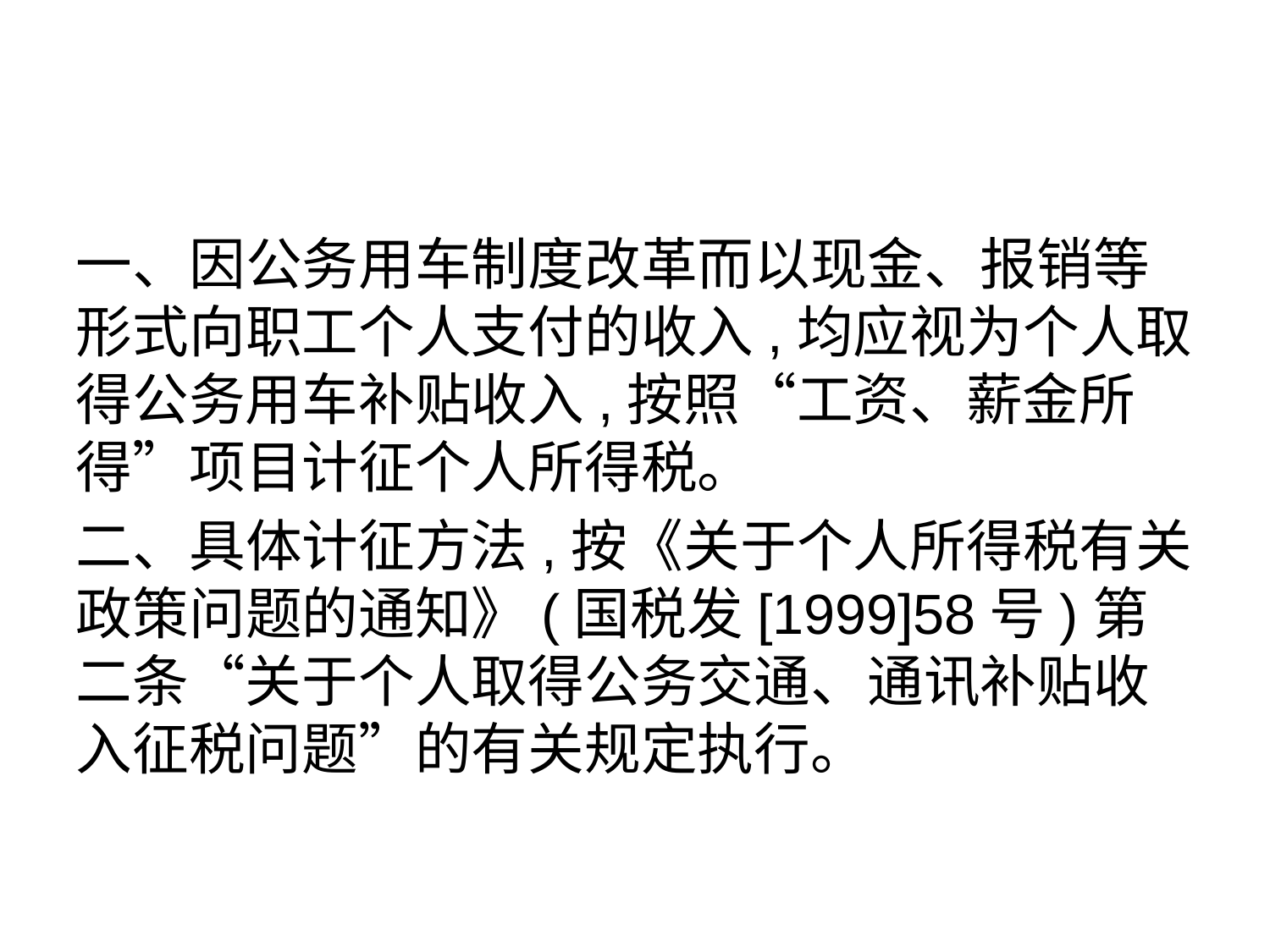

#
一、因公务用车制度改革而以现金、报销等形式向职工个人支付的收入,均应视为个人取得公务用车补贴收入,按照“工资、薪金所得”项目计征个人所得税。
二、具体计征方法,按《关于个人所得税有关政策问题的通知》(国税发[1999]58号)第二条“关于个人取得公务交通、通讯补贴收入征税问题”的有关规定执行。